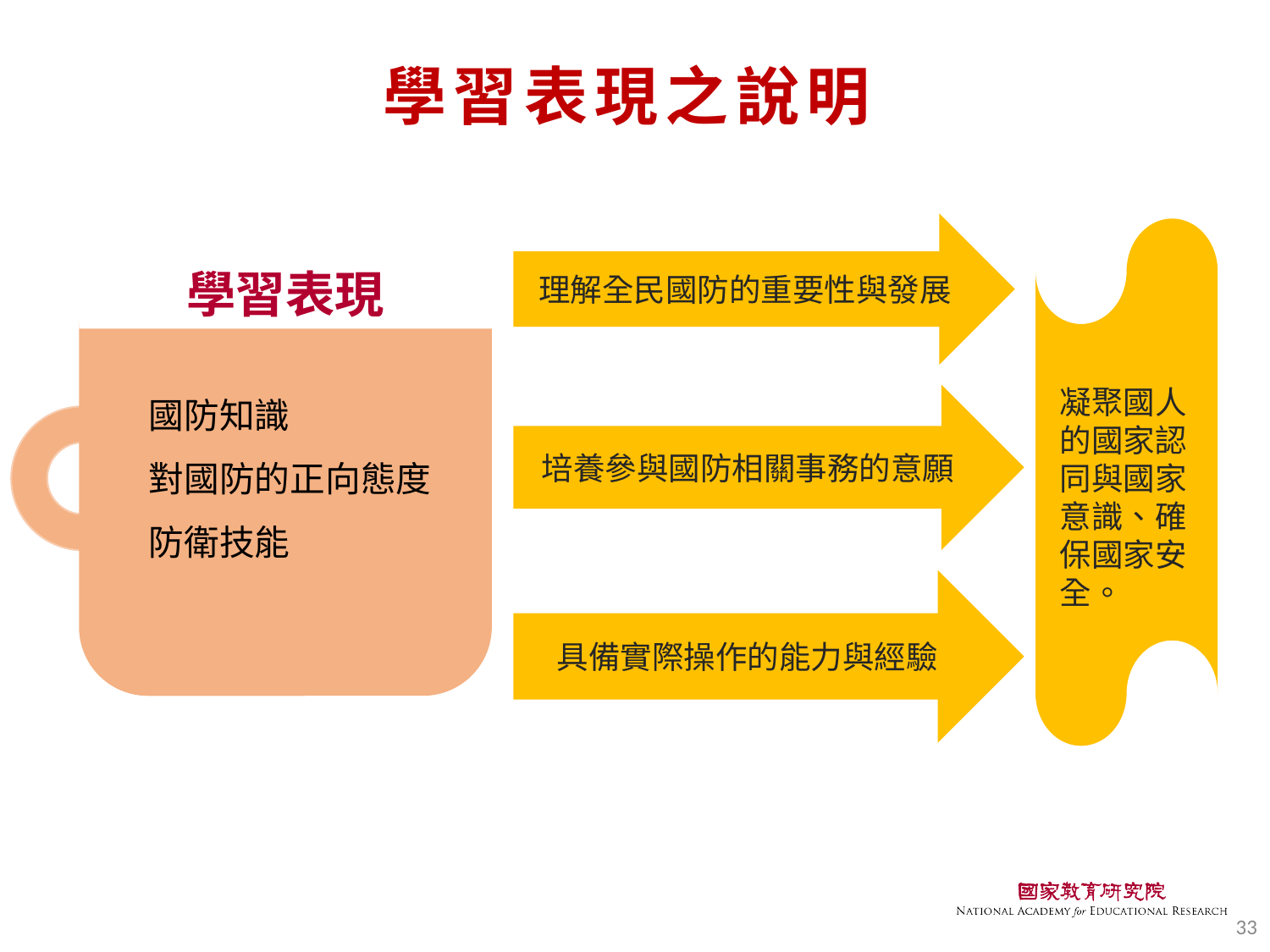

# 學習表現之說明
理解全民國防的重要性與發展

凝聚國人的國家認同與國家意識、確保國家安全。
學習表現
國防知識
對國防的正向態度
防衛技能
培養參與國防相關事務的意願

具備實際操作的能力與經驗
33